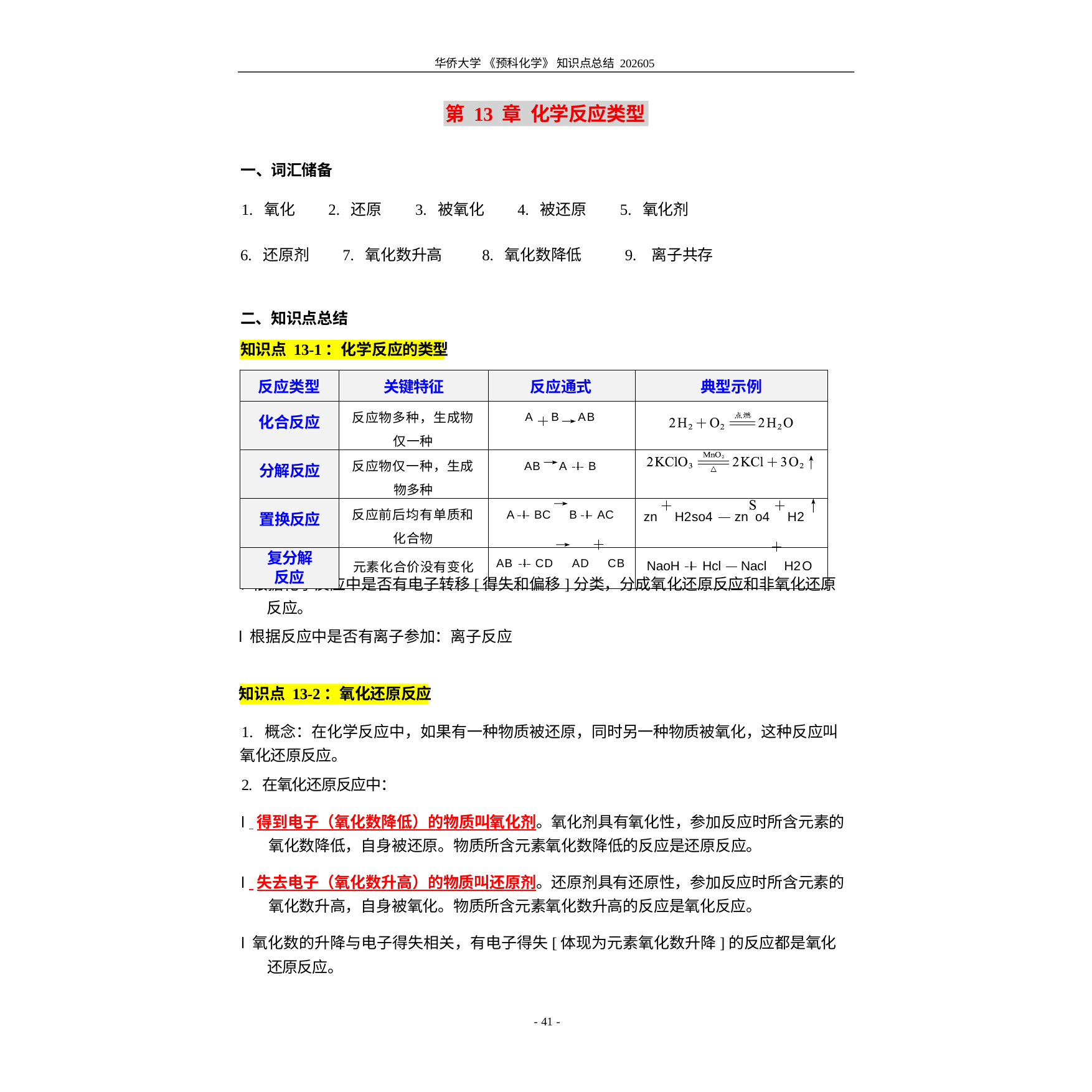

华侨大学 《预科化学》 知识点总结 202605

第 13 章  化学反应类型

一、词汇储备
1.  氧化        2.  还原         3.  被氧化        4.  被还原         5.  氧化剂

6.  还原剂        7.  氧化数升高          8.  氧化数降低            9.   离子共存

二、知识点总结

知识点 13-1：化学反应的类型

| 反应类型 | 关键特征 | 反应通式 | 典型示例 |
| --- | --- | --- | --- |
| 化合反应 | 反应物多种，生成物 仅一种 | A B AB |  |
| 分解反应 | 反应物仅一种，生成 物多种 | AB A I B |  |
| 置换反应 | 反应前后均有单质和 化合物 | A I BC B I AC | zn H2so4 zn o4 H2 |
| 复分解 反应 | 元素化合价没有变化 | AB I CD AD CB | NaoH I Hcl Nacl H2O |

l 根据化学反应中是否有电子转移[得失和偏移]分类，分成氧化还原反应和非氧化还原 反应。
l 根据反应中是否有离子参加：离子反应

知识点 13-2：氧化还原反应
1.  概念：在化学反应中，如果有一种物质被还原，同时另一种物质被氧化，这种反应叫氧化还原反应。
2.  在氧化还原反应中：
l  得到电子（氧化数降低）的物质叫氧化剂。氧化剂具有氧化性，参加反应时所含元素的氧化数降低，自身被还原。物质所含元素氧化数降低的反应是还原反应。
l  失去电子（氧化数升高）的物质叫还原剂。还原剂具有还原性，参加反应时所含元素的氧化数升高，自身被氧化。物质所含元素氧化数升高的反应是氧化反应。

l 氧化数的升降与电子得失相关，有电子得失[体现为元素氧化数升降]的反应都是氧化 还原反应。

- 41 -